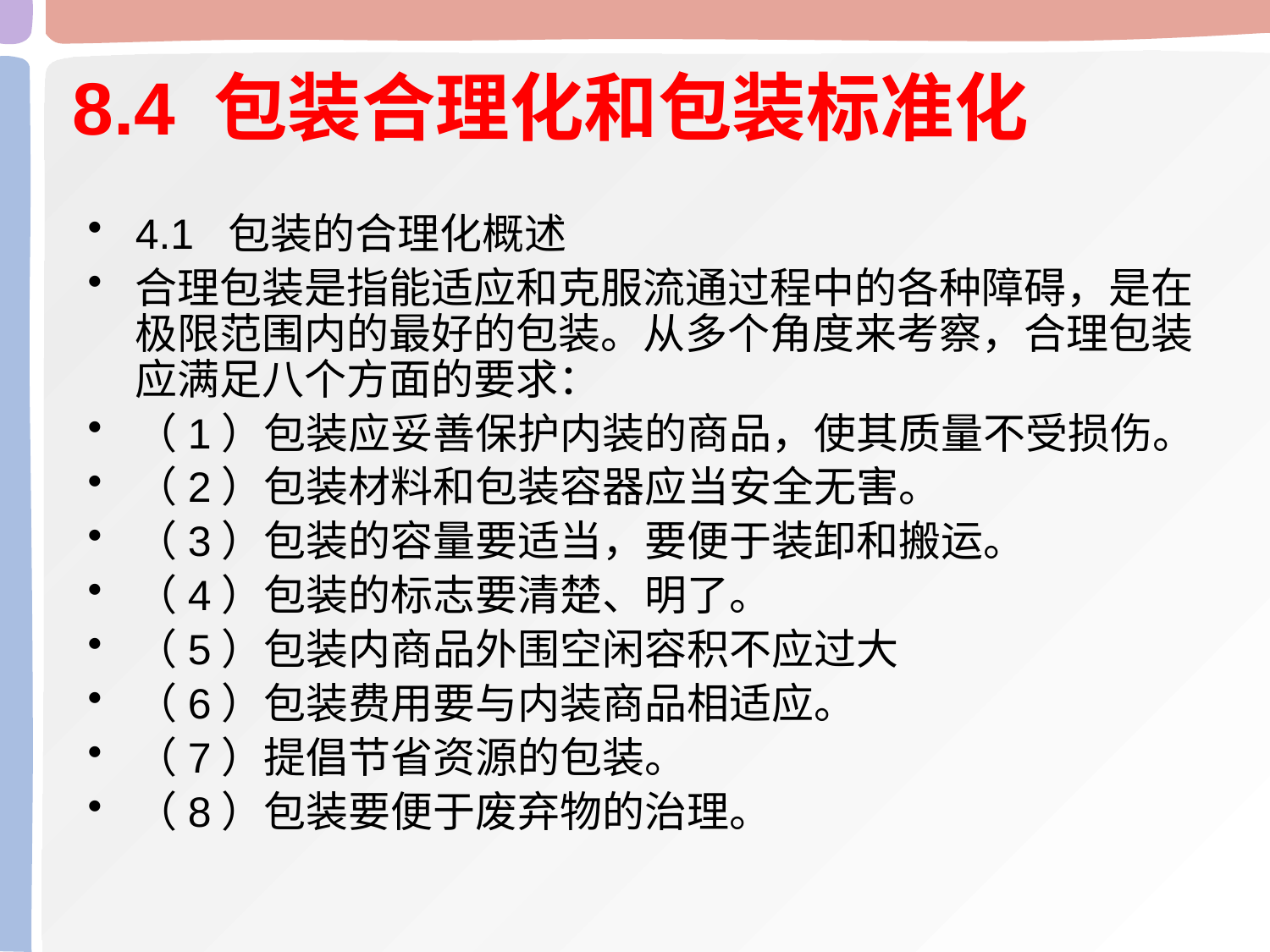

# 8.4 包装合理化和包装标准化
4.1  包装的合理化概述
合理包装是指能适应和克服流通过程中的各种障碍，是在极限范围内的最好的包装。从多个角度来考察，合理包装应满足八个方面的要求：
（1）包装应妥善保护内装的商品，使其质量不受损伤。
（2）包装材料和包装容器应当安全无害。
（3）包装的容量要适当，要便于装卸和搬运。
（4）包装的标志要清楚、明了。
（5）包装内商品外围空闲容积不应过大
（6）包装费用要与内装商品相适应。
（7）提倡节省资源的包装。
（8）包装要便于废弃物的治理。